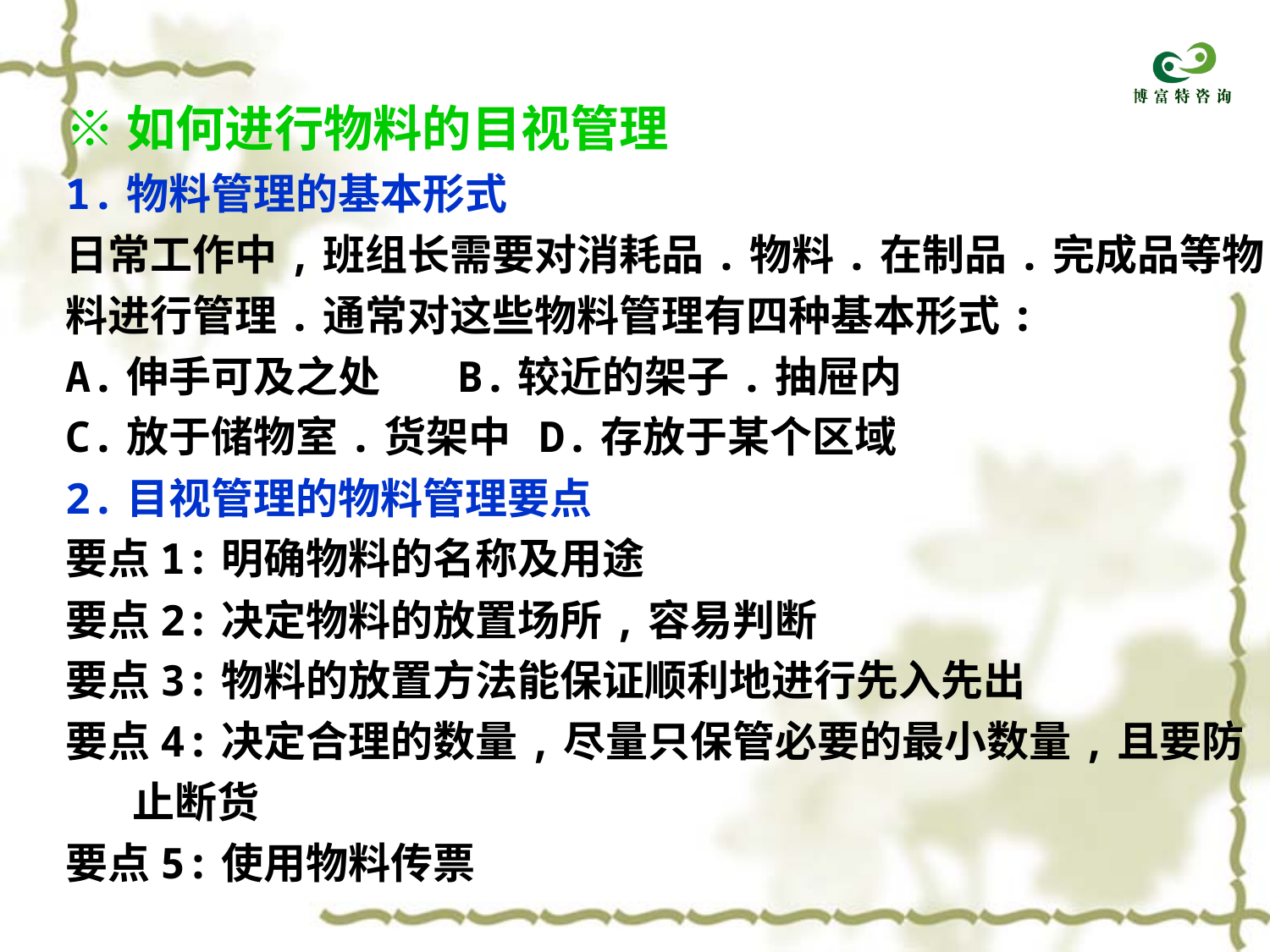

※如何进行物料的目视管理
1.物料管理的基本形式
日常工作中,班组长需要对消耗品.物料.在制品.完成品等物
料进行管理.通常对这些物料管理有四种基本形式:
A.伸手可及之处       B.较近的架子.抽屉内
C.放于储物室.货架中  D.存放于某个区域
2.目视管理的物料管理要点
要点1:明确物料的名称及用途
要点2:决定物料的放置场所,容易判断
要点3:物料的放置方法能保证顺利地进行先入先出
要点4:决定合理的数量,尽量只保管必要的最小数量,且要防
      止断货
要点5:使用物料传票